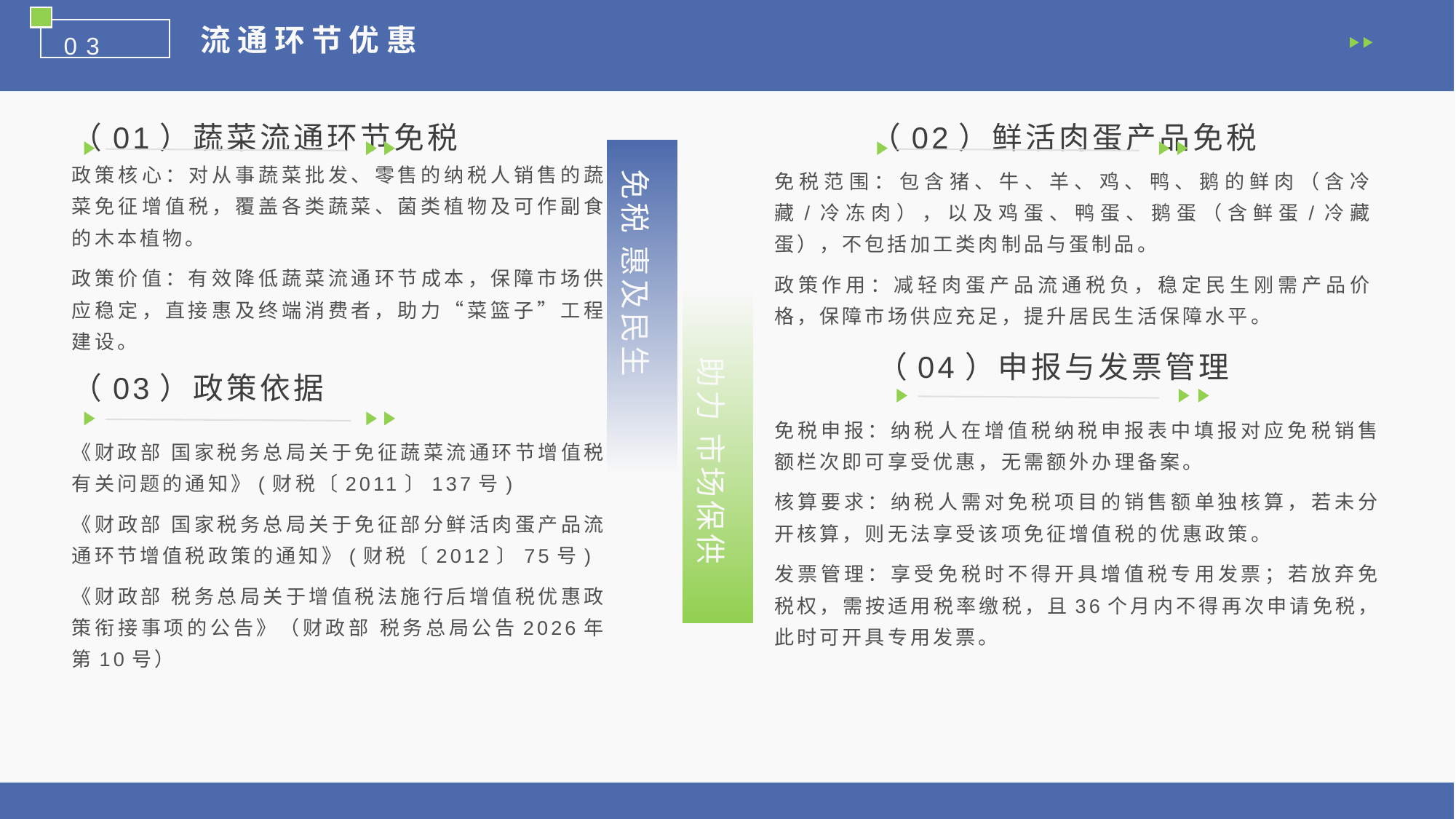

流 通 环 节 优 惠

03

（01）蔬菜流通环节免税
（02）鲜活肉蛋产品免税

政策核心：对从事蔬菜批发、零售的纳税人销售的蔬菜免征增值税，覆盖各类蔬菜、菌类植物及可作副食的木本植物。
政策价值：有效降低蔬菜流通环节成本，保障市场供应稳定，直接惠及终端消费者，助力“菜篮子”工程建设。
免税范围：包含猪、牛、羊、鸡、鸭、鹅的鲜肉（含冷藏/冷冻肉），以及鸡蛋、鸭蛋、鹅蛋（含鲜蛋/冷藏蛋），不包括加工类肉制品与蛋制品。
政策作用：减轻肉蛋产品流通税负，稳定民生刚需产品价格，保障市场供应充足，提升居民生活保障水平。
免税 惠及民生

（04）申报与发票管理
（03）政策依据
助力 市场保供

免税申报：纳税人在增值税纳税申报表中填报对应免税销售额栏次即可享受优惠，无需额外办理备案。
核算要求：纳税人需对免税项目的销售额单独核算，若未分开核算，则无法享受该项免征增值税的优惠政策。
发票管理：享受免税时不得开具增值税专用发票；若放弃免税权，需按适用税率缴税，且36个月内不得再次申请免税，此时可开具专用发票。

《财政部 国家税务总局关于免征蔬菜流通环节增值税有关问题的通知》(财税〔2011〕137号)
《财政部 国家税务总局关于免征部分鲜活肉蛋产品流通环节增值税政策的通知》(财税〔2012〕75号)
《财政部 税务总局关于增值税法施行后增值税优惠政策衔接事项的公告》（财政部 税务总局公告2026年第10号）